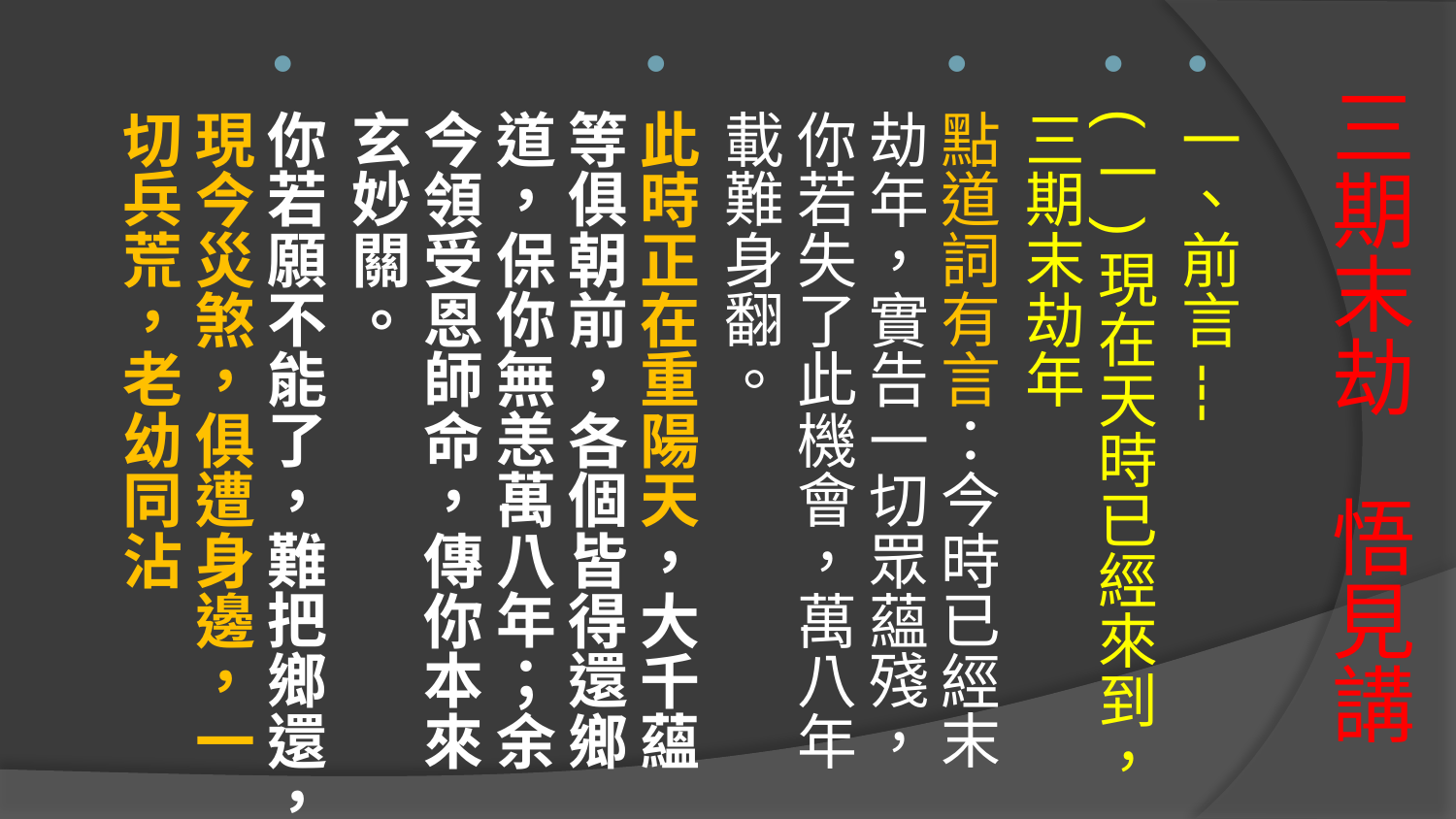

一、前言---
(一)現在天時已經來到，三期末劫年
點道詞有言：今時已經末劫年，實告一切眾蘊殘，你若失了此機會，萬八年載難身翻。
此時正在重陽天，大千蘊等俱朝前，各個皆得還鄉道，保你無恙萬八年；余今領受恩師命，傳你本來玄妙關。
你若願不能了，難把鄉還，現今災煞，俱遭身邊，一切兵荒，老幼同沾

# 三期末劫    悟見講